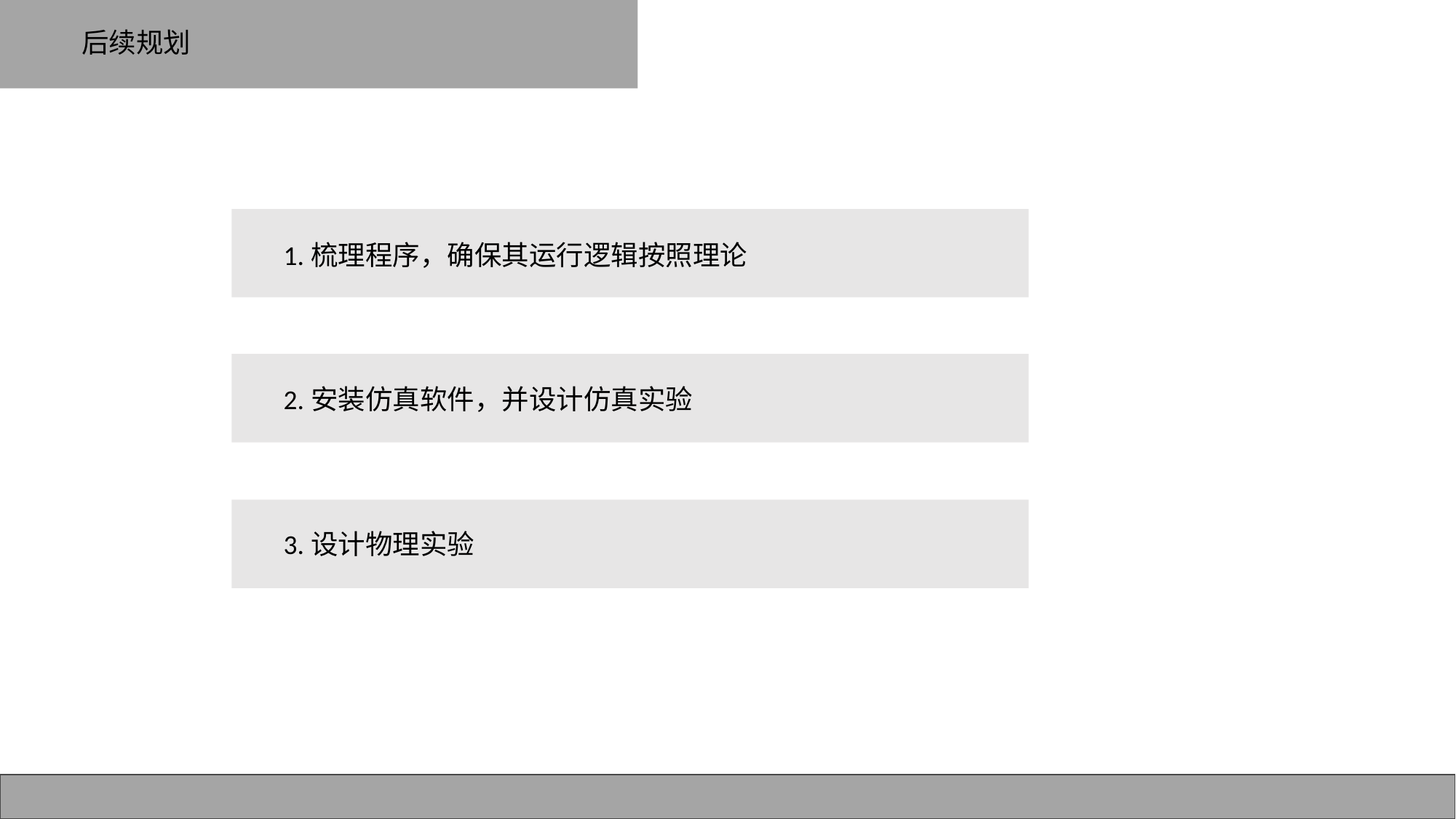

后续规划

1.梳理程序，确保其运行逻辑按照理论

2.安装仿真软件，并设计仿真实验

3.设计物理实验